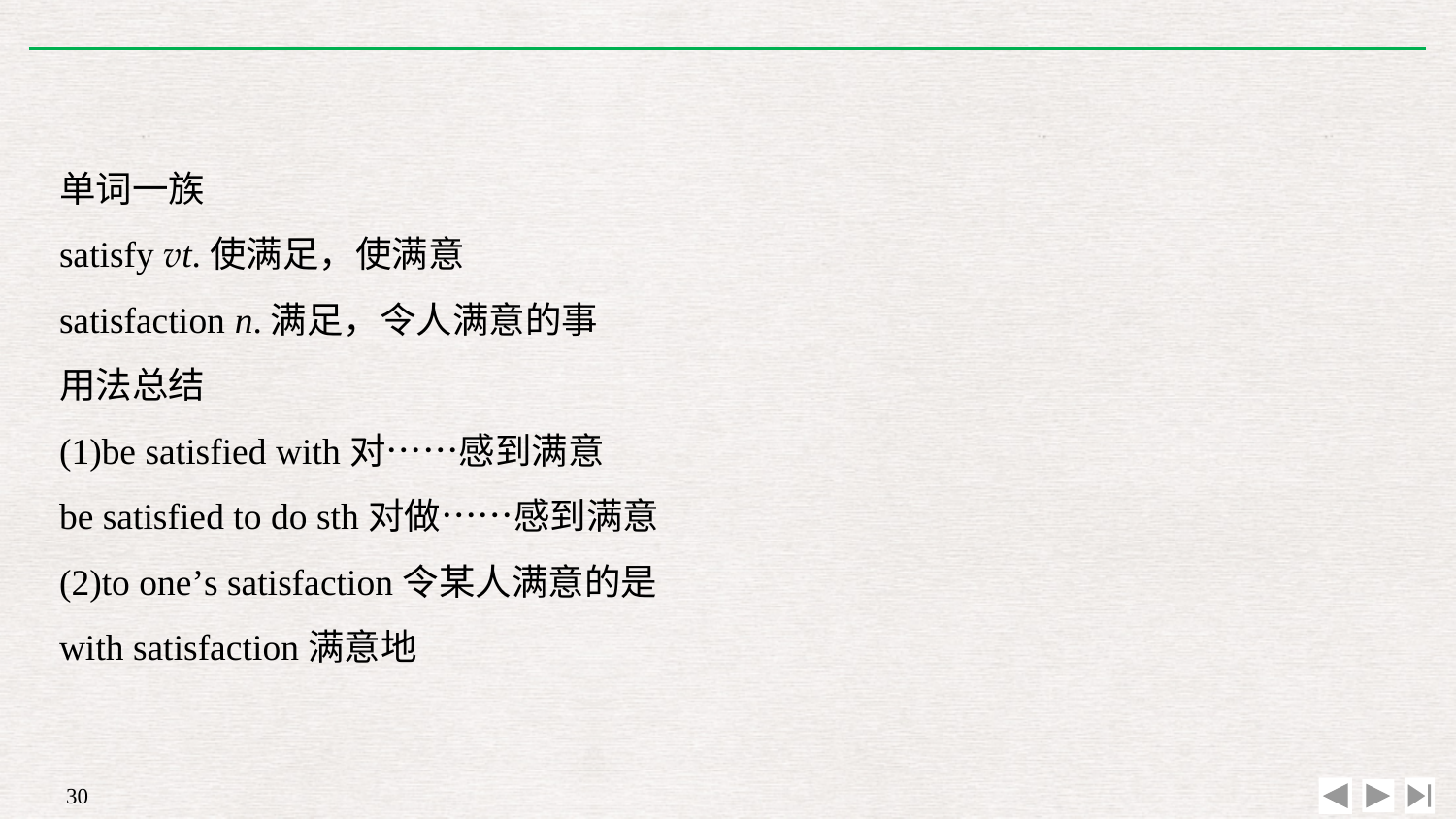

单词一族
satisfy vt.使满足，使满意
satisfaction n.满足，令人满意的事
用法总结
(1)be satisfied with对……感到满意
be satisfied to do sth对做……感到满意
(2)to one’s satisfaction令某人满意的是
with satisfaction满意地